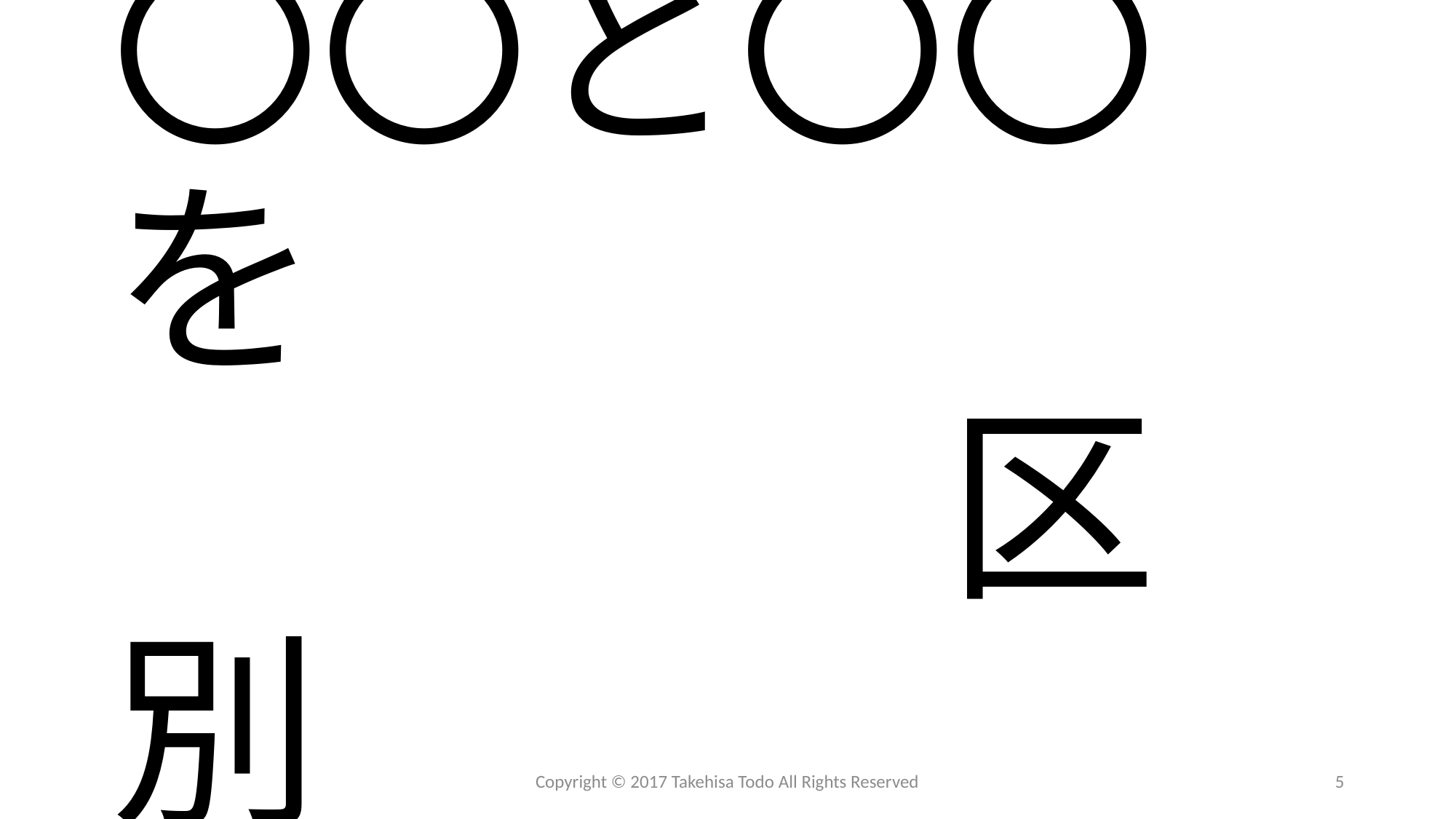

# 〇〇と〇〇を 　　　　区別
Copyright © 2017 Takehisa Todo All Rights Reserved
5